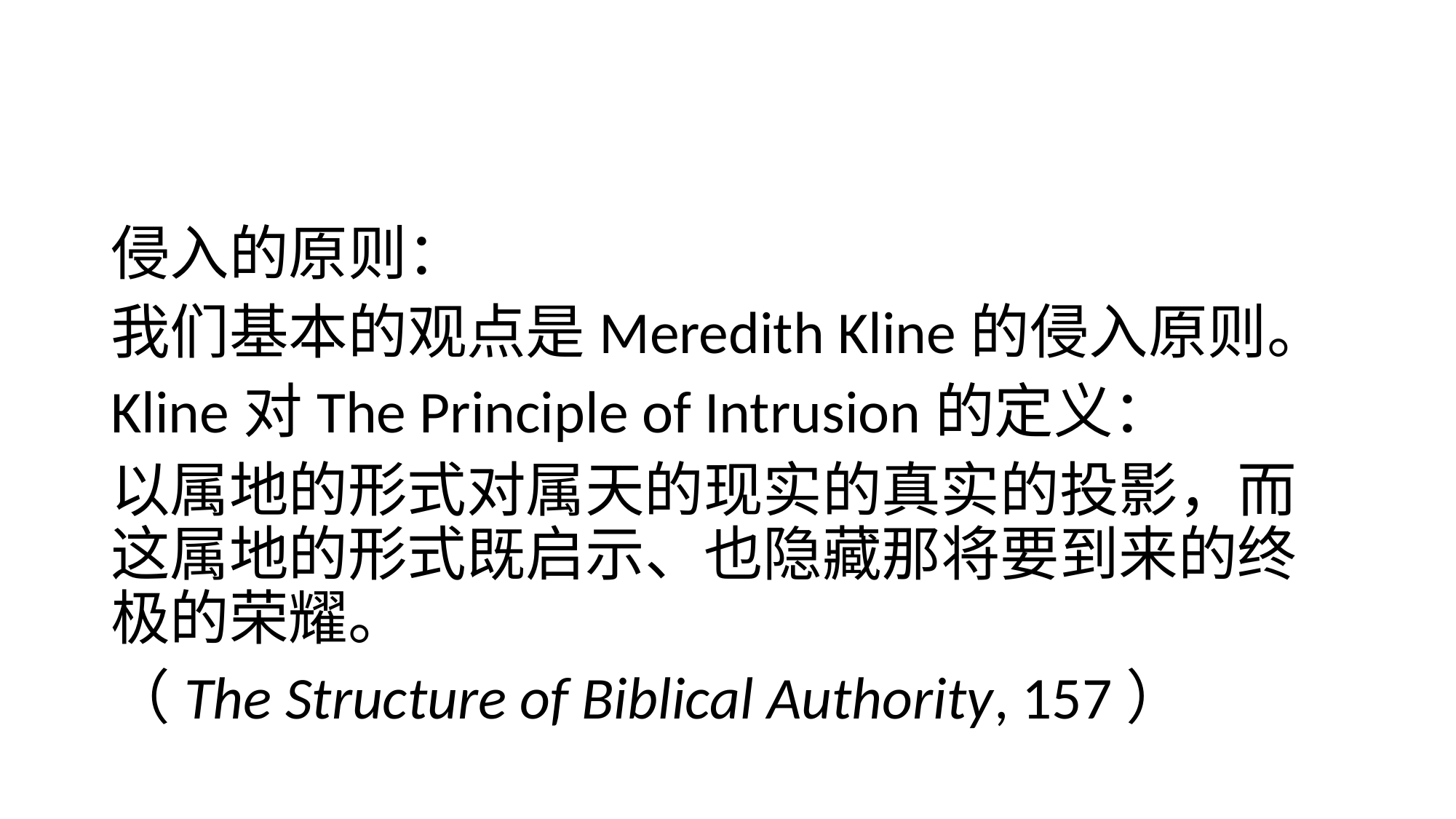

#
侵入的原则：
我们基本的观点是Meredith Kline的侵入原则。
Kline对The Principle of Intrusion的定义：
以属地的形式对属天的现实的真实的投影，而这属地的形式既启示、也隐藏那将要到来的终极的荣耀。
（The Structure of Biblical Authority, 157）